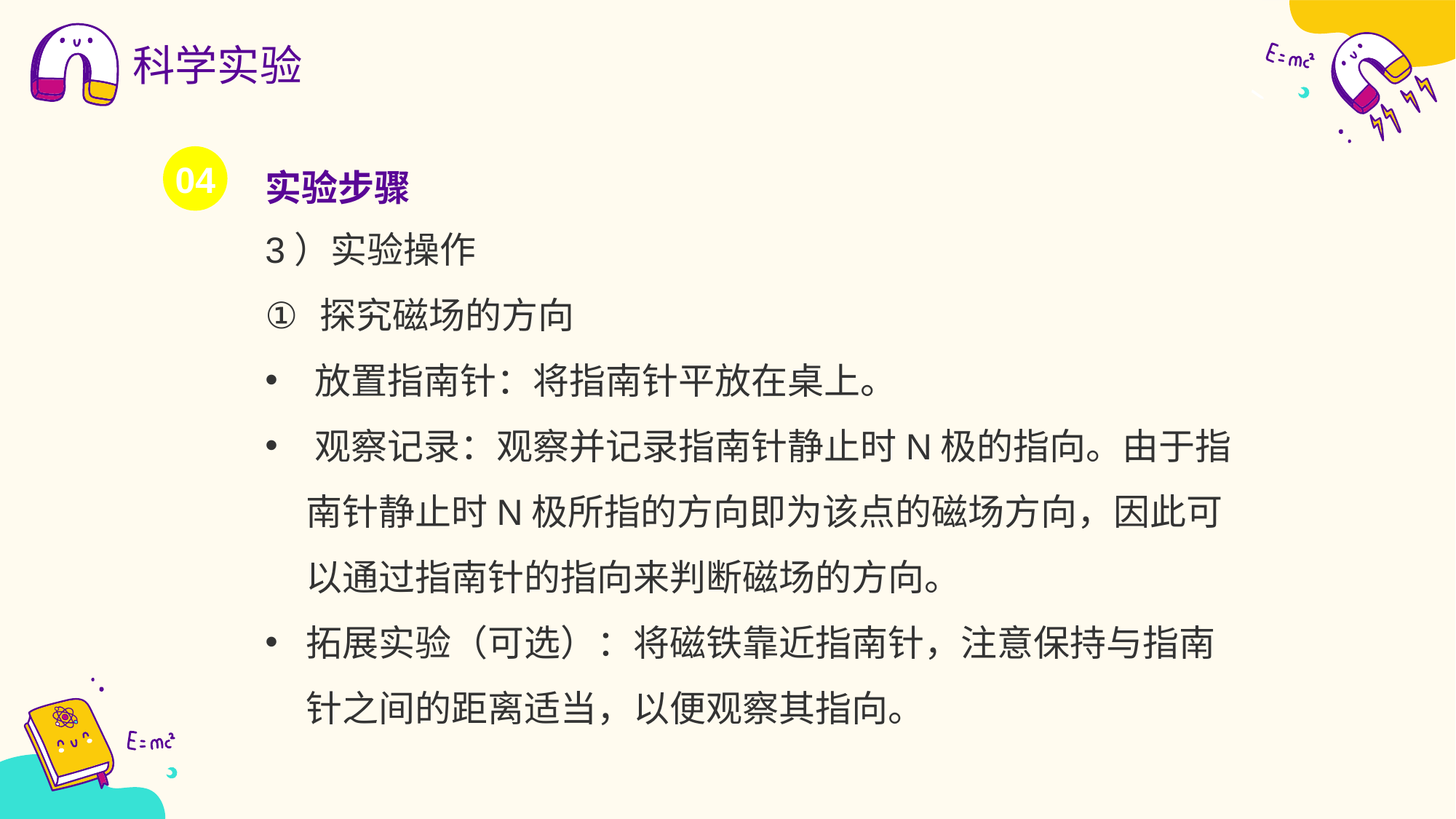

科学实验
实验步骤
04
3）实验操作
探究磁场的方向
‌放置指南针‌：将指南针平放在桌上。
‌‌观察记录‌：观察并记录指南针静止时N极的指向。由于指南针静止时N极所指的方向即为该点的磁场方向，因此可以通过指南针的指向来判断磁场的方向。
拓展实验（可选）‌：将磁铁靠近指南针，注意保持与指南针之间的距离适当，以便观察其指向。